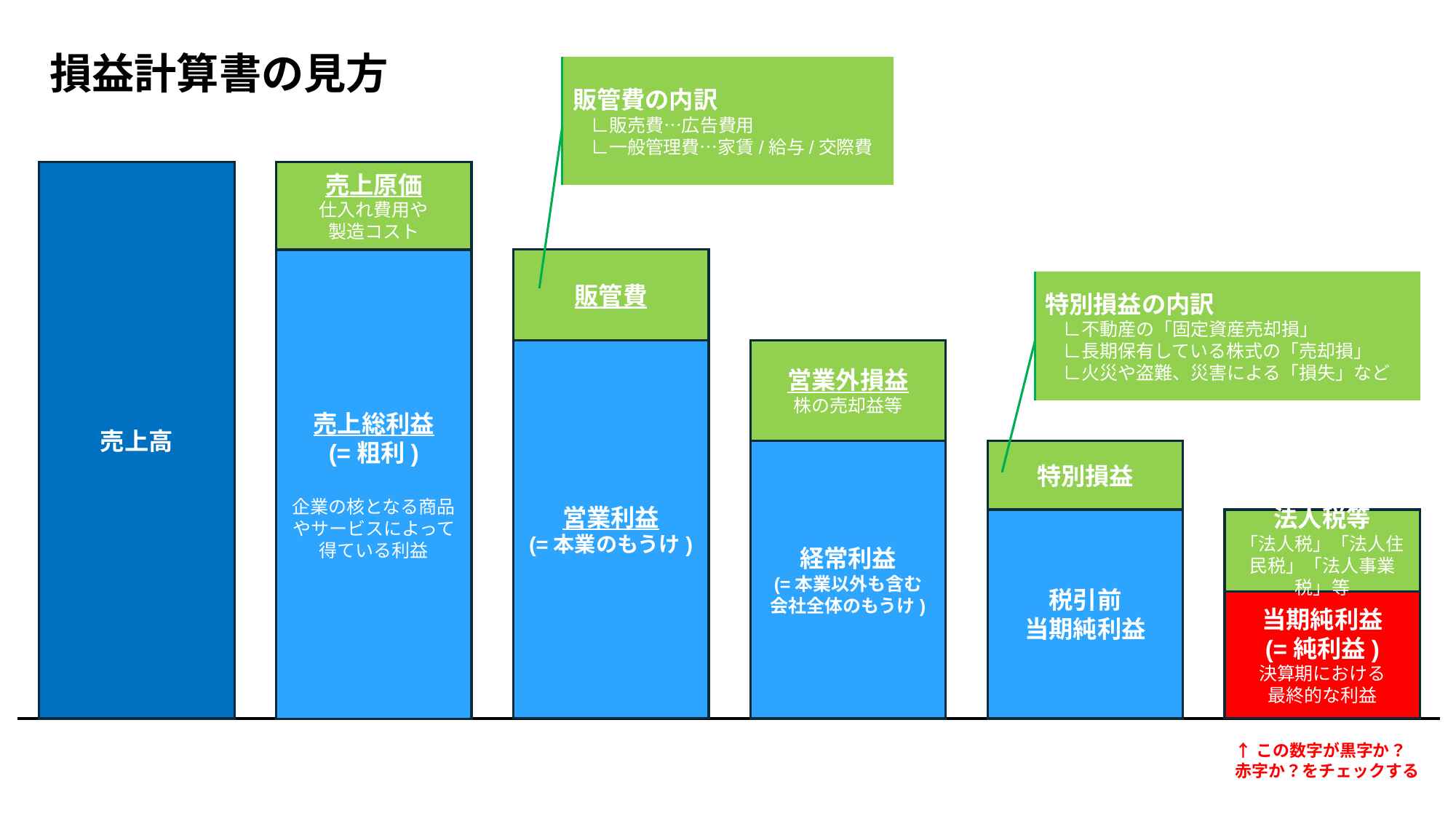

損益計算書の見方
販管費の内訳
　∟販売費…広告費用
　∟一般管理費…家賃/給与/交際費
売上高
売上原価
仕入れ費用や
製造コスト
販管費
売上総利益
(=粗利)

企業の核となる商品やサービスによって得ている利益
特別損益の内訳
　∟不動産の「固定資産売却損」
　∟長期保有している株式の「売却損」
　∟火災や盗難、災害による「損失」など
営業外損益
株の売却益等
営業利益
(=本業のもうけ)
特別損益
経常利益
(=本業以外も含む
会社全体のもうけ)
法人税等
「法人税」「法人住民税」「法人事業税」等
税引前
当期純利益
当期純利益
(=純利益)
決算期における
最終的な利益
↑この数字が黒字か？
赤字か？をチェックする